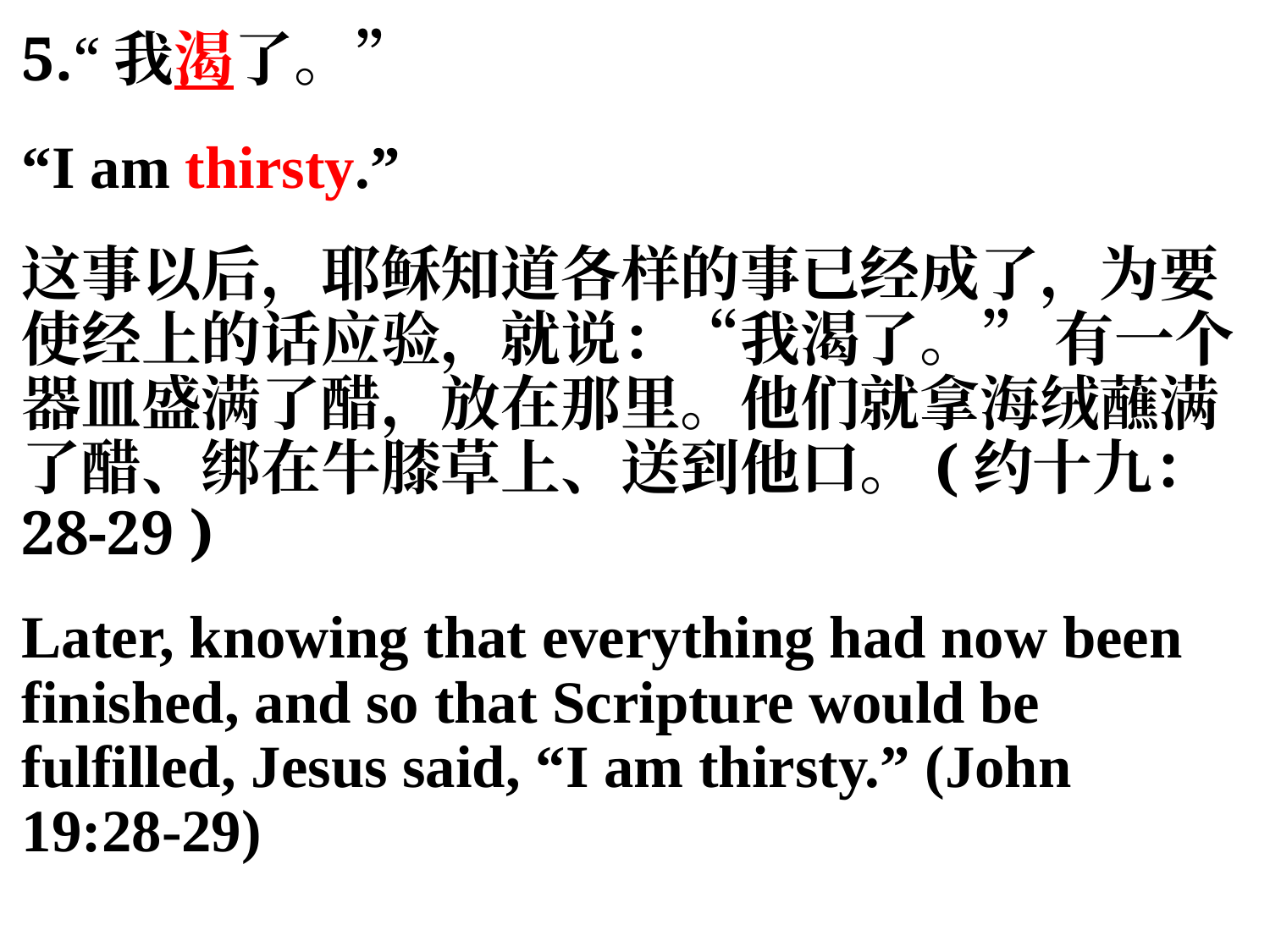

5.“我渴了。”

“I am thirsty.”

这事以后，耶稣知道各样的事已经成了，为要使经上的话应验，就说：“我渴了。” 有一个器皿盛满了醋，放在那里。他们就拿海绒蘸满了醋、绑在牛膝草上、送到他口。(约十九：28-29 )

Later, knowing that everything had now been finished, and so that Scripture would be fulfilled, Jesus said, “I am thirsty.” (John 19:28-29)